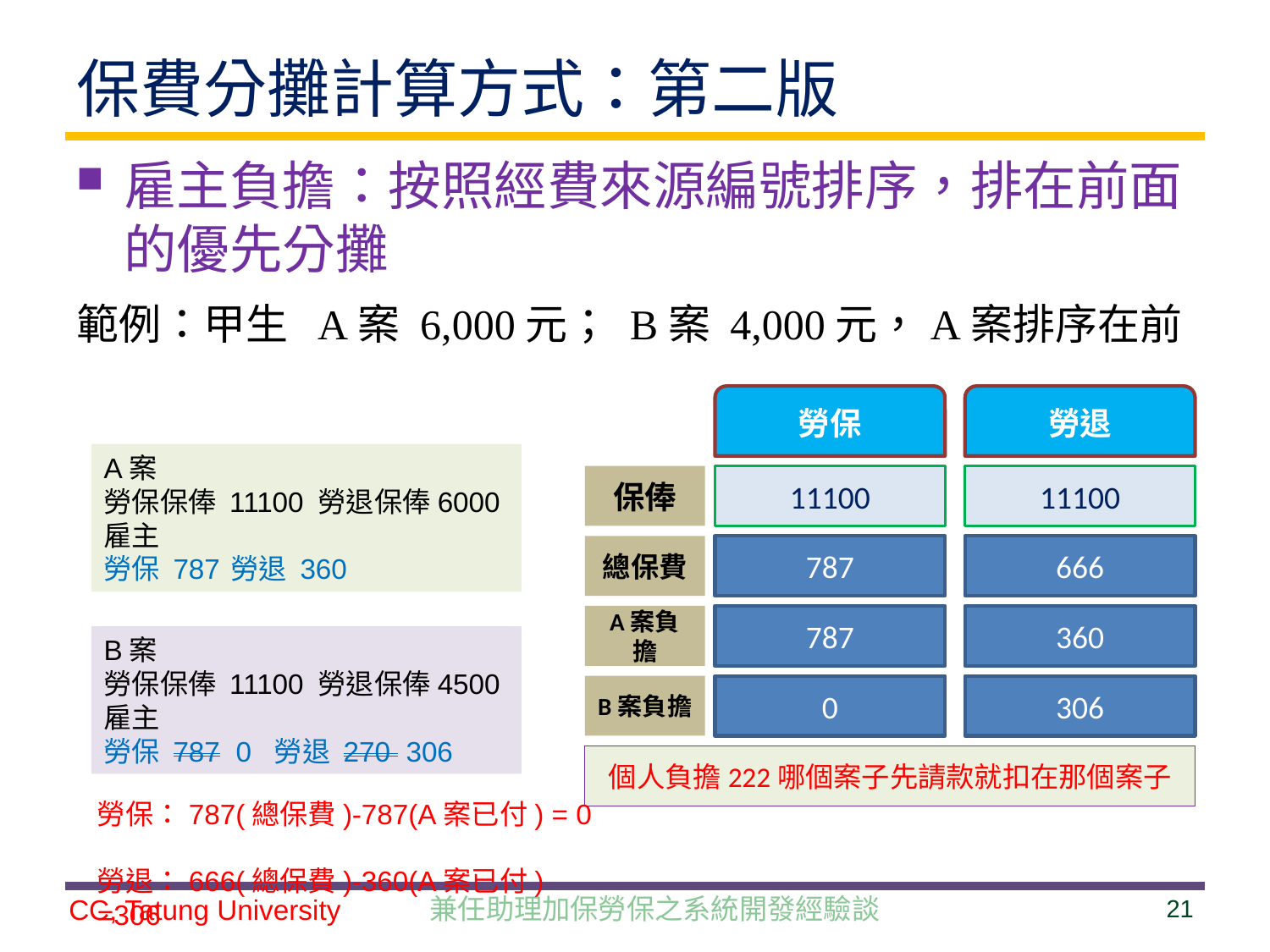

# 保費分攤計算方式：第二版
雇主負擔：按照經費來源編號排序，排在前面的優先分攤
範例：甲生  A案 6,000元； B案 4,000元，A案排序在前
勞保
勞退
保俸
11100
11100
總保費
787
666
A案負擔
787
360
B案負擔
0
306
個人負擔222哪個案子先請款就扣在那個案子
A案
勞保保俸 11100 勞退保俸6000
雇主
勞保 787 	勞退 360
B案
勞保保俸 11100 勞退保俸4500
雇主
勞保 787  0  勞退 270  306
勞保：787(總保費)-787(A案已付) = 0
勞退：666(總保費)-360(A案已付) =306
兼任助理加保勞保之系統開發經驗談
21